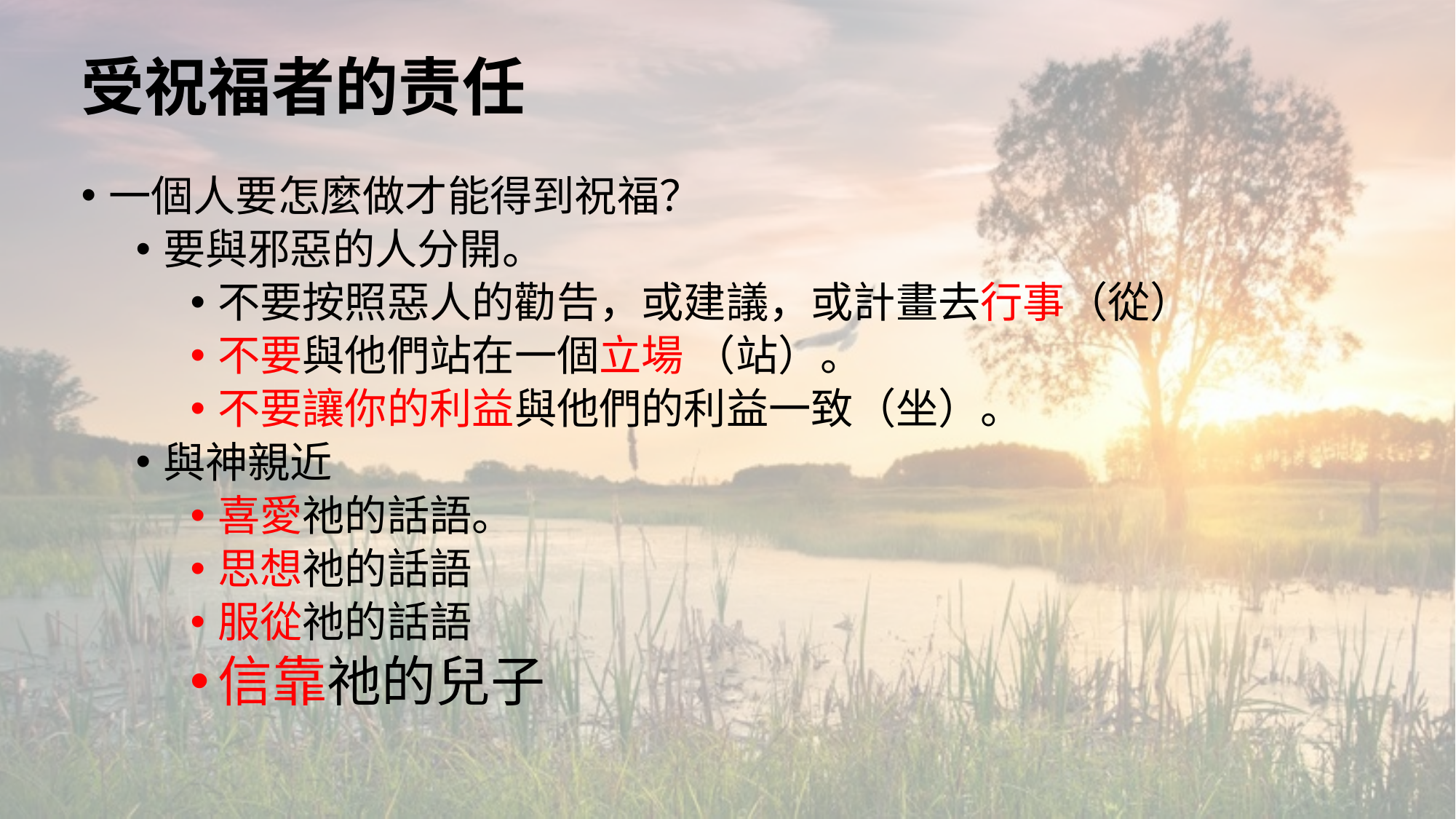

# 受祝福者的责任
一個人要怎麼做才能得到祝福？
要與邪惡的人分開。
不要按照惡人的勸告，或建議，或計畫去行事（從）
不要與他們站在一個立場 （站）。
不要讓你的利益與他們的利益一致（坐）。
與神親近
喜愛祂的話語。
思想祂的話語
服從祂的話語
信靠祂的兒子